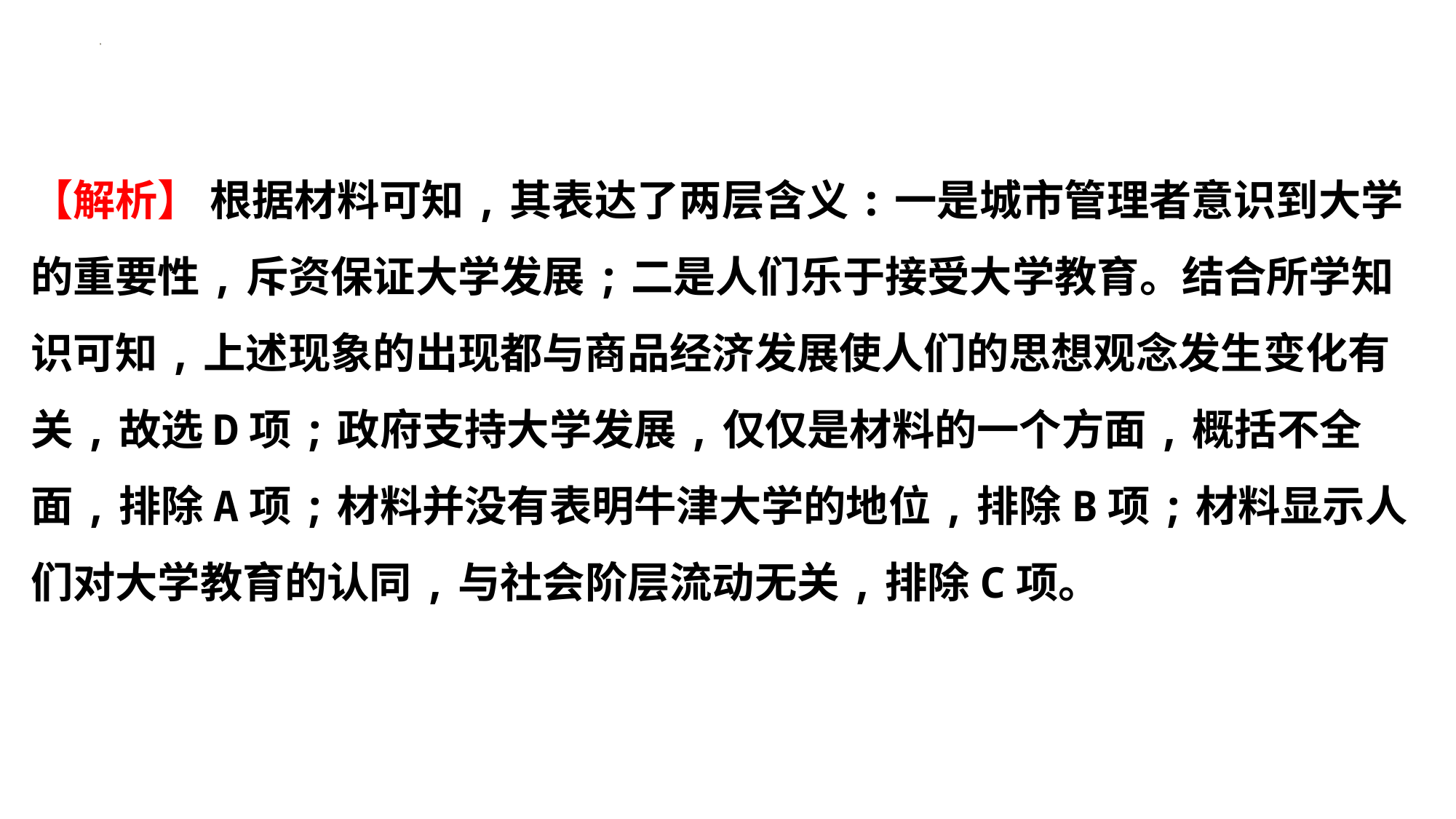

【解析】 根据材料可知,其表达了两层含义:一是城市管理者意识到大学的重要性,斥资保证大学发展;二是人们乐于接受大学教育。结合所学知识可知,上述现象的出现都与商品经济发展使人们的思想观念发生变化有关,故选D项;政府支持大学发展,仅仅是材料的一个方面,概括不全面,排除A项;材料并没有表明牛津大学的地位,排除B项;材料显示人们对大学教育的认同,与社会阶层流动无关,排除C项。